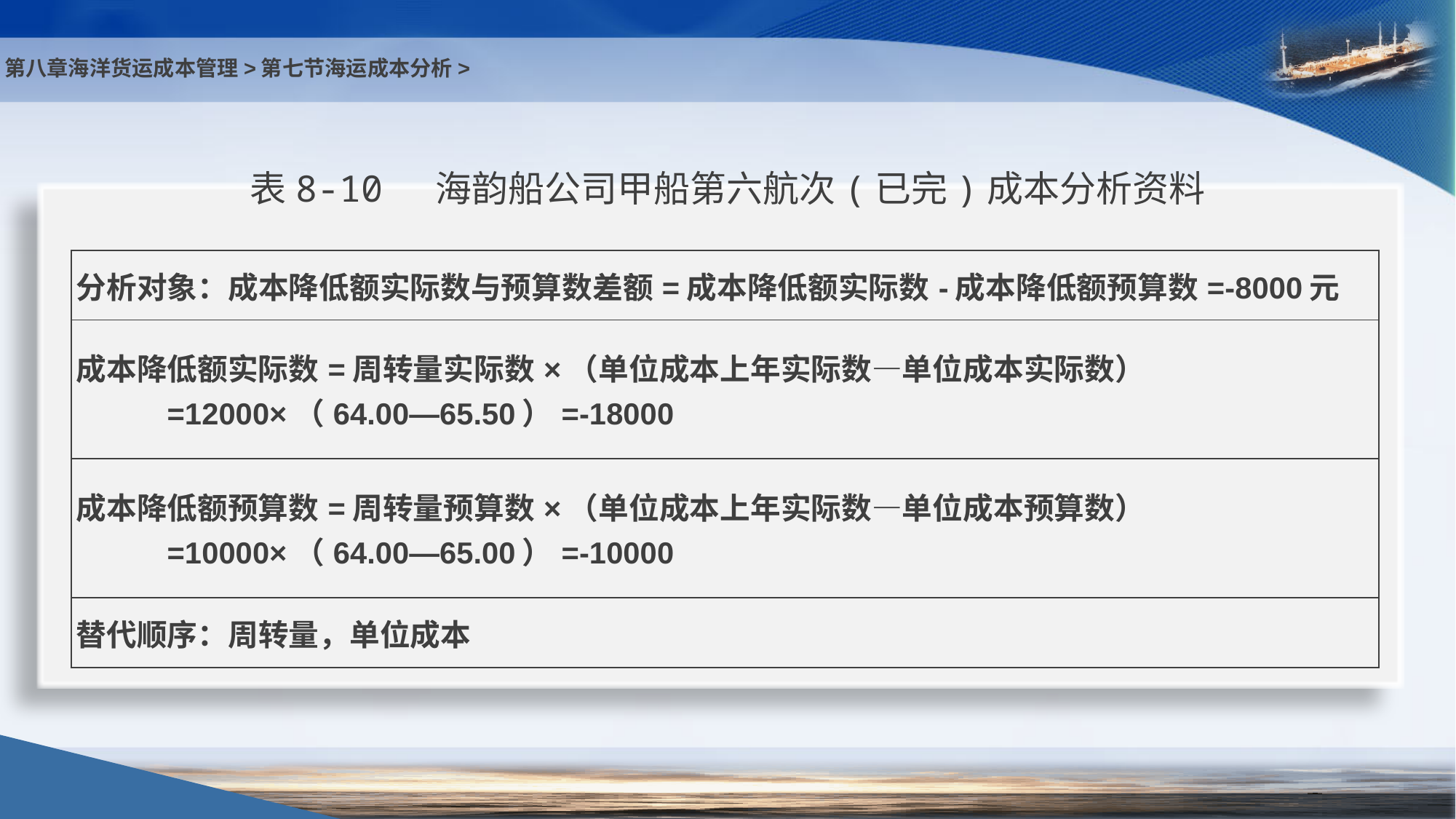

第八章海洋货运成本管理>第七节海运成本分析>
表8-10  海韵船公司甲船第六航次(已完)成本分析资料
| 分析对象：成本降低额实际数与预算数差额=成本降低额实际数-成本降低额预算数=-8000元 |
| --- |
| 成本降低额实际数=周转量实际数×（单位成本上年实际数―单位成本实际数） =12000×（64.00―65.50）=-18000 |
| 成本降低额预算数=周转量预算数×（单位成本上年实际数―单位成本预算数） =10000×（64.00―65.00）=-10000 |
| 替代顺序：周转量，单位成本 |